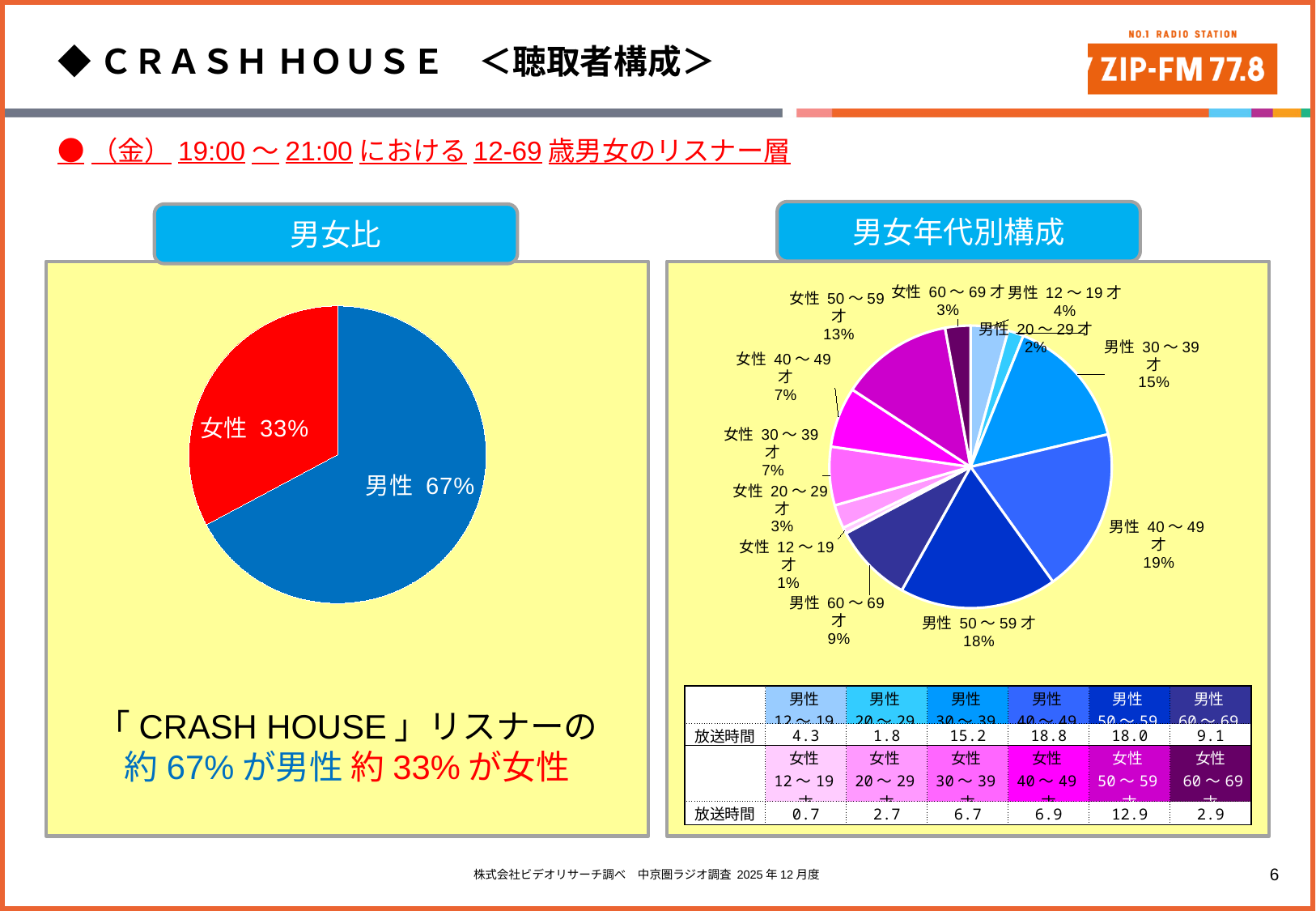

◆ＣＲＡＳＨ ＨＯＵＳＥ　＜聴取者構成＞
●（金）19:00～21:00における12-69歳男女のリスナー層
男女年代別構成
男女比

### Chart

| Category |  |
|---|---|
| 男性 | 67.19999999999999 |
| 女性 | 32.8 |

### Chart

| Category |  |
|---|---|
| 男性 12～19才 | 4.3 |
| 男性 20～29才 | 1.8 |
| 男性 30～39才 | 15.2 |
| 男性 40～49才 | 18.8 |
| 男性 50～59才 | 18.0 |
| 男性 60～69才 | 9.1 |
| 女性 12～19才 | 0.7 |
| 女性 20～29才 | 2.7 |
| 女性 30～39才 | 6.7 |
| 女性 40～49才 | 6.9 |
| 女性 50～59才 | 12.9 |
| 女性 60～69才 | 2.9 |
|  | 男性 12～19才 | 男性 20～29才 | 男性 30～39才 | 男性 40～49才 | 男性 50～59才 | 男性 60～69才 |
| --- | --- | --- | --- | --- | --- | --- |
| 放送時間 | 4.3 | 1.8 | 15.2 | 18.8 | 18.0 | 9.1 |
|  | 女性 12～19才 | 女性 20～29才 | 女性 30～39才 | 女性 40～49才 | 女性 50～59才 | 女性 60～69才 |
| 放送時間 | 0.7 | 2.7 | 6.7 | 6.9 | 12.9 | 2.9 |
「CRASH HOUSE」リスナーの
約67%が男性 約33%が女性
株式会社ビデオリサーチ調べ　中京圏ラジオ調査 2025年12月度